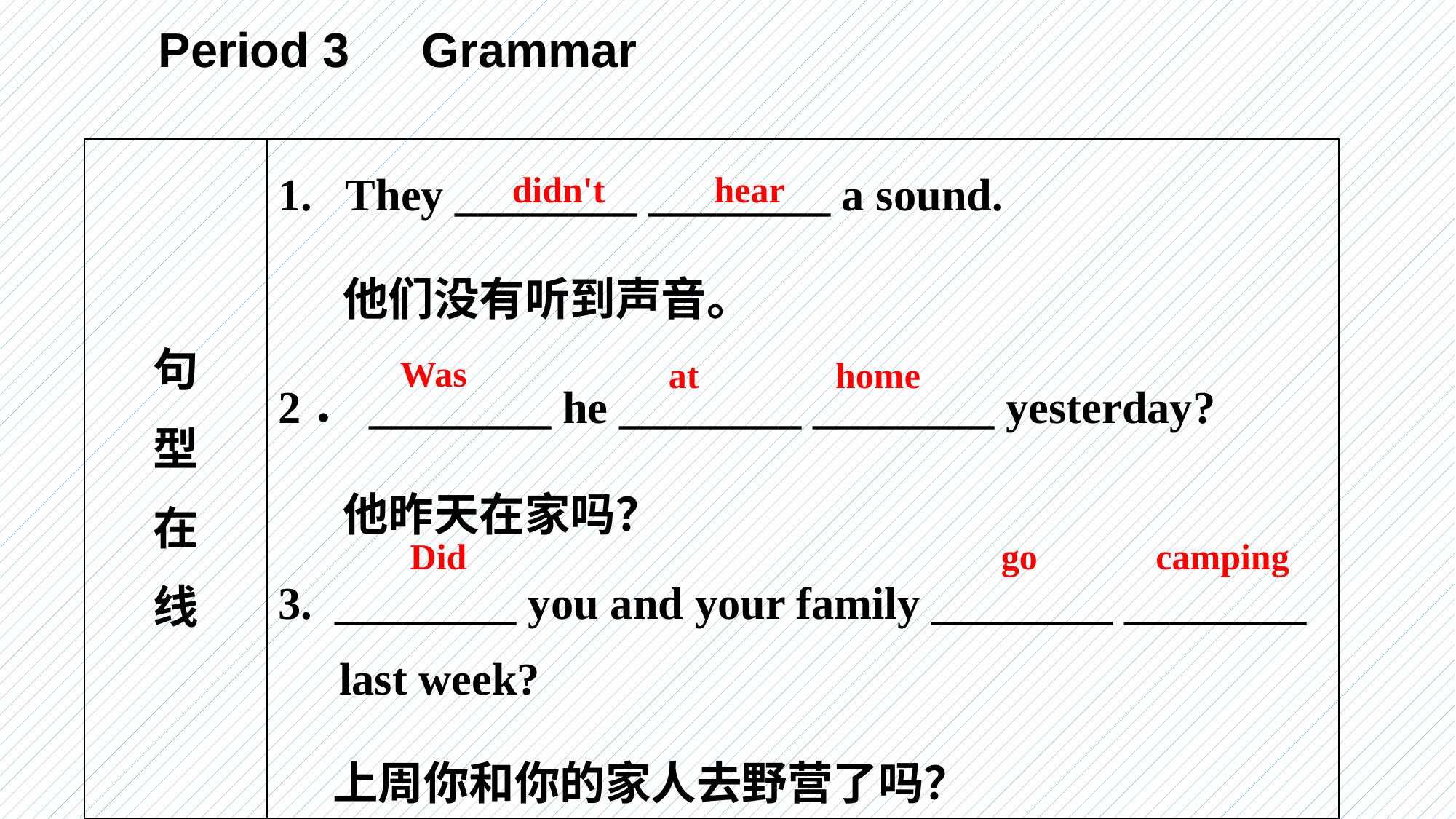

Period 3　Grammar
| 句 型 在 线 | 1. They \_\_\_\_\_\_\_\_ \_\_\_\_\_\_\_\_ a sound. 他们没有听到声音。 2．\_\_\_\_\_\_\_\_ he \_\_\_\_\_\_\_\_ \_\_\_\_\_\_\_\_ yesterday? 他昨天在家吗？ 3. \_\_\_\_\_\_\_\_ you and your family \_\_\_\_\_\_\_\_ \_\_\_\_\_\_\_\_ last week? 上周你和你的家人去野营了吗？ |
| --- | --- |
didn't            hear
Was
at               home

go             camping
Did